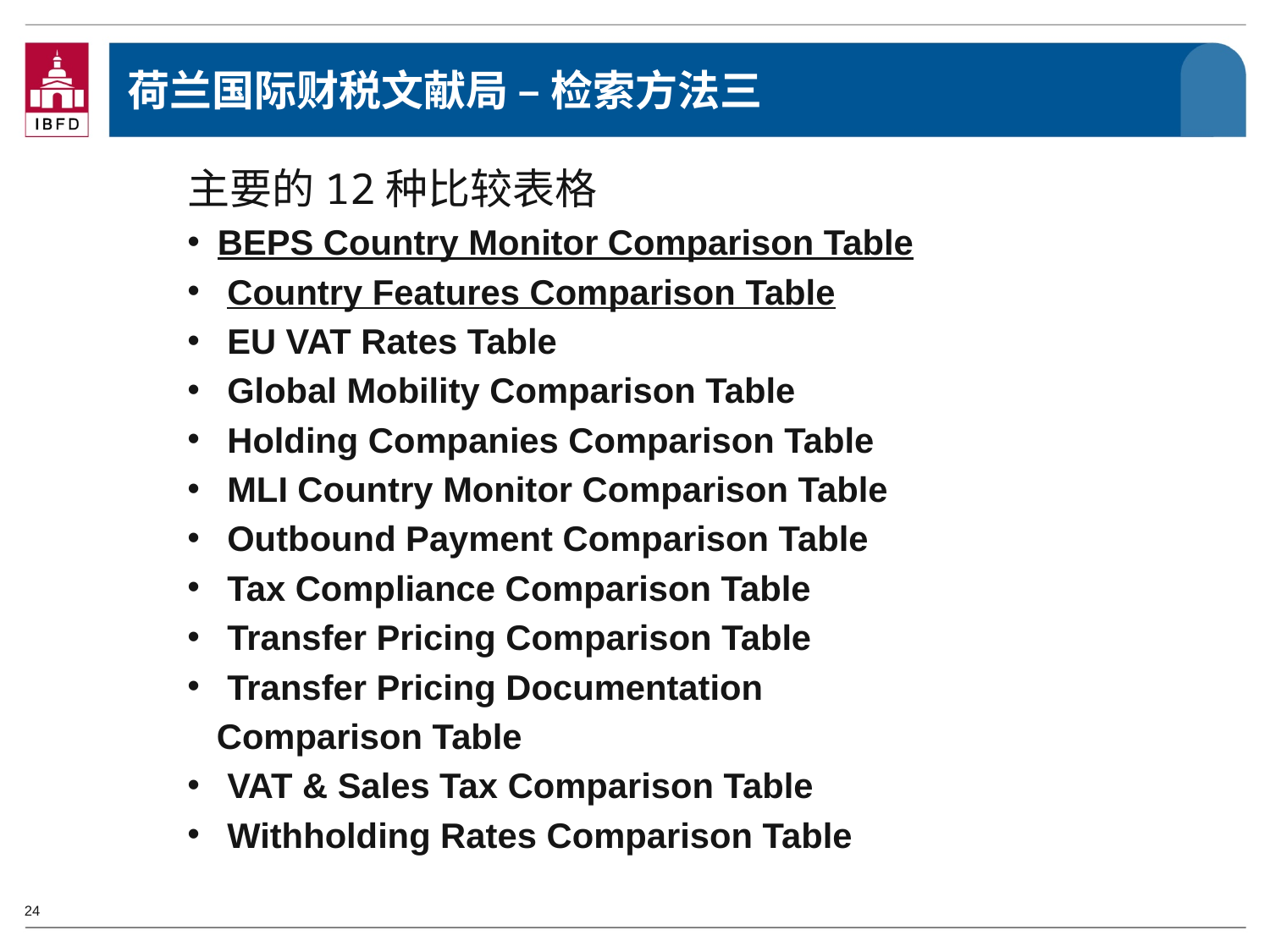

# 荷兰国际财税文献局 – 检索方法三

主要的12种比较表格
BEPS Country Monitor Comparison Table
 Country Features Comparison Table
 EU VAT Rates Table
 Global Mobility Comparison Table
 Holding Companies Comparison Table
 MLI Country Monitor Comparison Table
 Outbound Payment Comparison Table
 Tax Compliance Comparison Table
 Transfer Pricing Comparison Table
 Transfer Pricing Documentation
   Comparison Table
 VAT & Sales Tax Comparison Table
 Withholding Rates Comparison Table

24